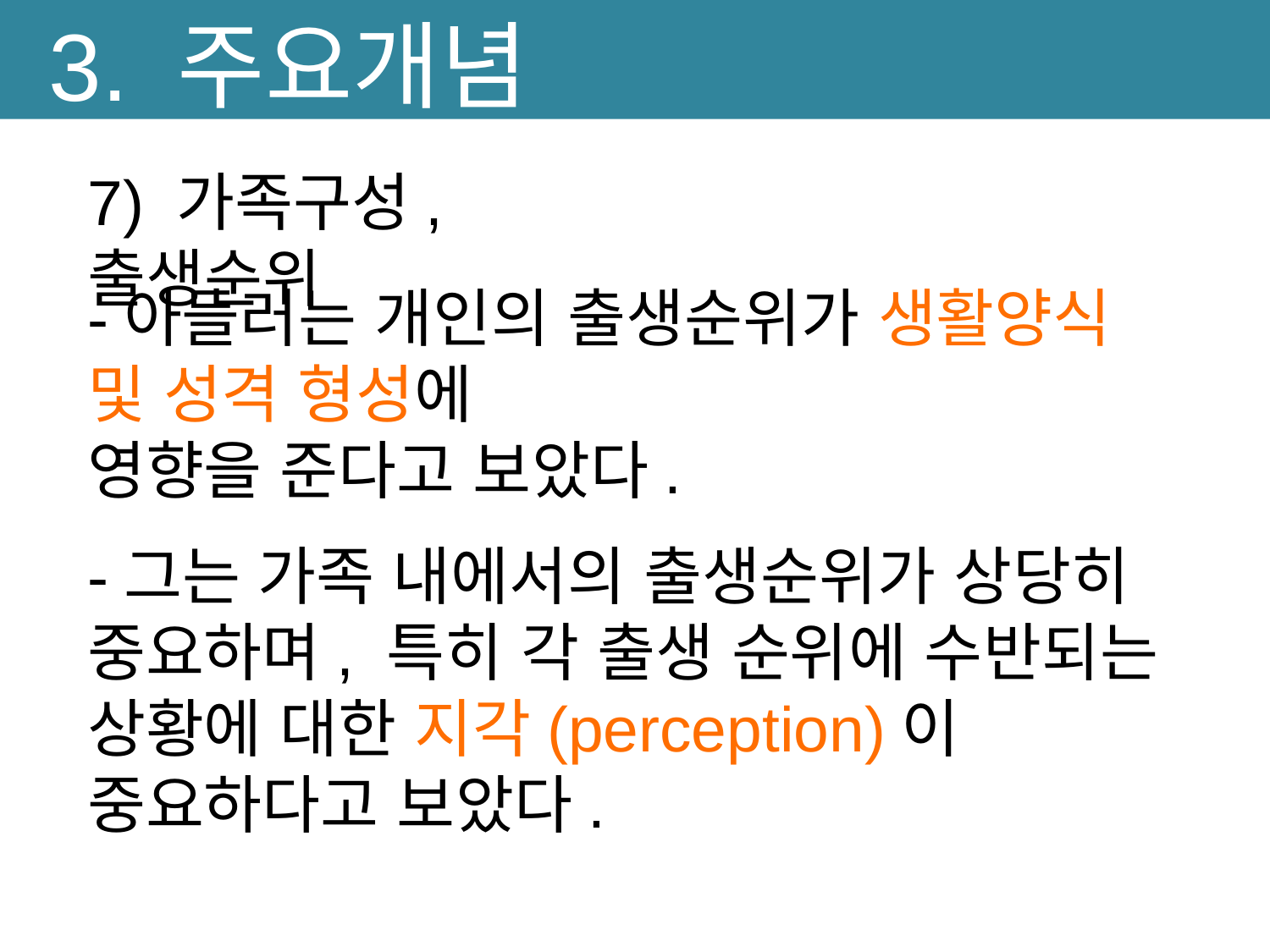

3. 주요개념
7) 가족구성, 출생순위
-아들러는 개인의 출생순위가 생활양식 및 성격 형성에
영향을 준다고 보았다.

-그는 가족 내에서의 출생순위가 상당히 중요하며, 특히 각 출생 순위에 수반되는 상황에 대한 지각(perception)이 중요하다고 보았다.